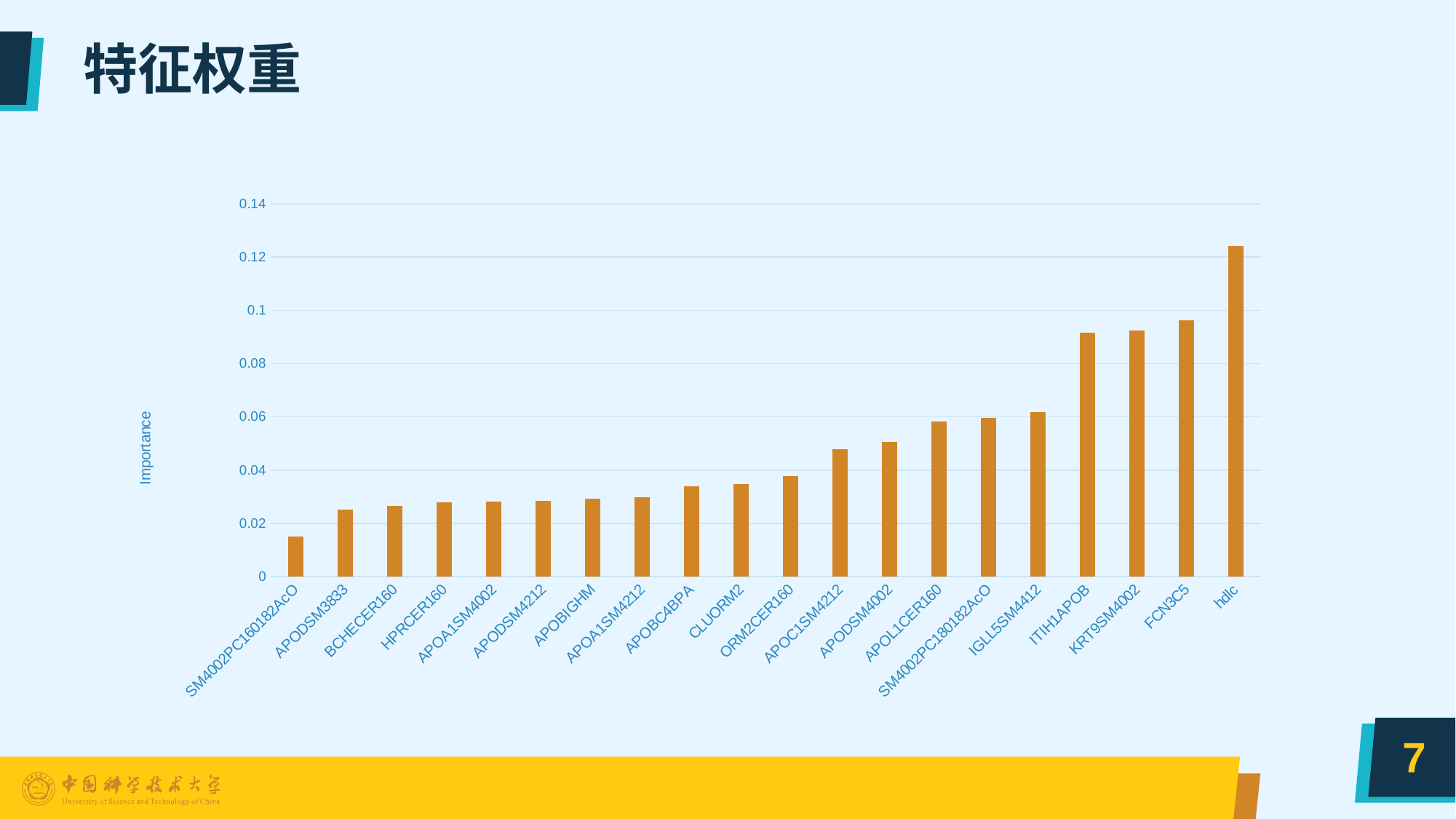

# 特征权重

### Chart:

| Category |  |
|---|---|
| SM4002PC160182AcO | 0.015126855951720228 |
| APODSM3833 | 0.02509595677799236 |
| BCHECER160 | 0.026664625731202686 |
| HPRCER160 | 0.027983373738711032 |
| APOA1SM4002 | 0.02808422913884177 |
| APODSM4212 | 0.028427148736015734 |
| APOBIGHM | 0.02928996697223148 |
| APOA1SM4212 | 0.02973070582711087 |
| APOBC4BPA | 0.033905053691354554 |
| CLUORM2 | 0.03486268829708738 |
| ORM2CER160 | 0.03782116072837124 |
| APOC1SM4212 | 0.04778909882250031 |
| APODSM4002 | 0.0506598700466763 |
| APOL1CER160 | 0.058201396115349066 |
| SM4002PC180182AcO | 0.059692953190900955 |
| IGLL5SM4412 | 0.0619320689712683 |
| ITIH1APOB | 0.09175498219398293 |
| KRT9SM4002 | 0.09239903519607869 |
| FCN3C5 | 0.09636188275018598 |
| hdlc | 0.12421694712241811 |
7